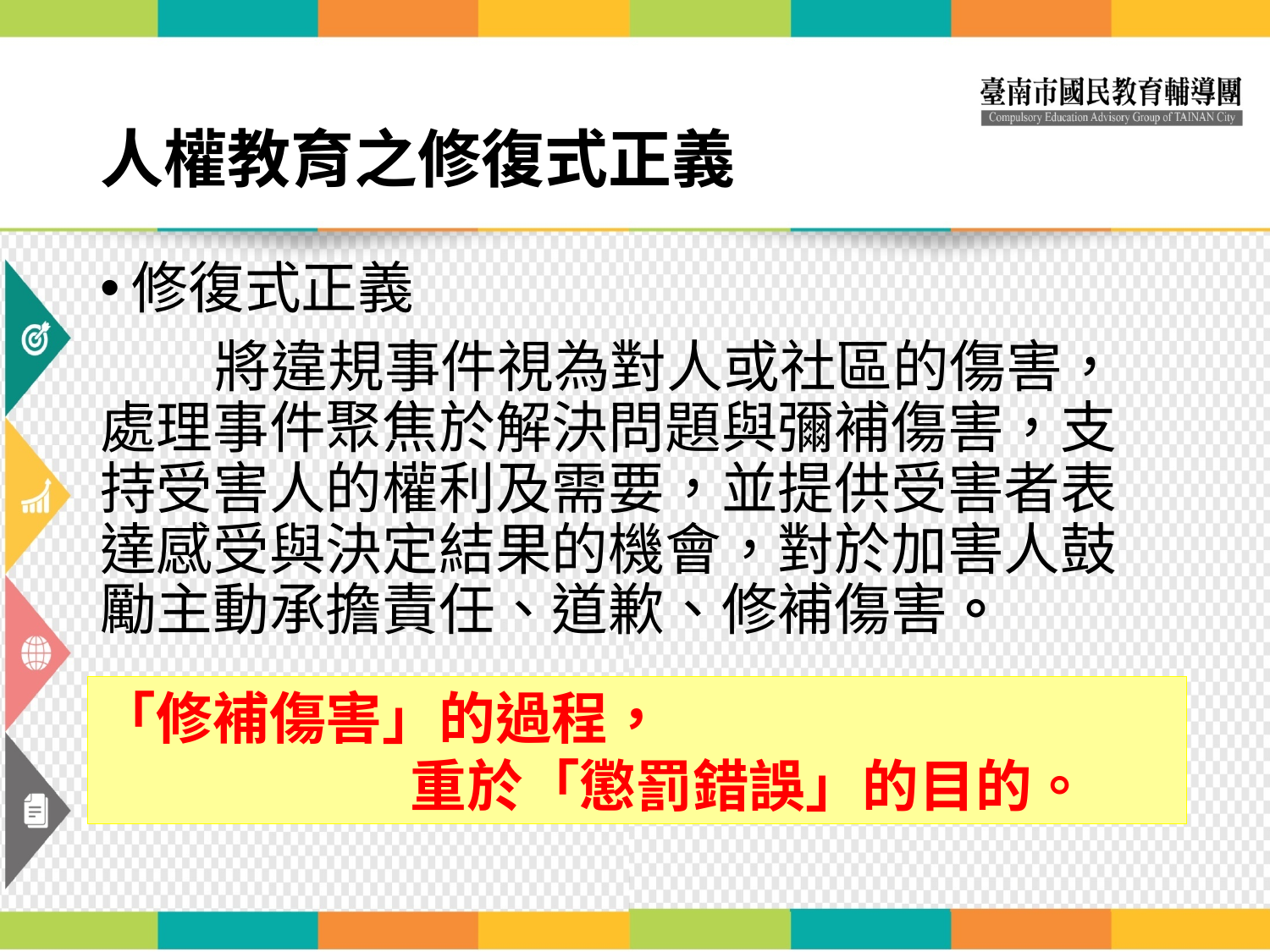

# 人權教育之修復式正義
修復式正義
        將違規事件視為對人或社區的傷害，處理事件聚焦於解決問題與彌補傷害，支持受害人的權利及需要，並提供受害者表達感受與決定結果的機會，對於加害人鼓勵主動承擔責任、道歉、修補傷害。
「修補傷害」的過程，
                       重於「懲罰錯誤」的目的。